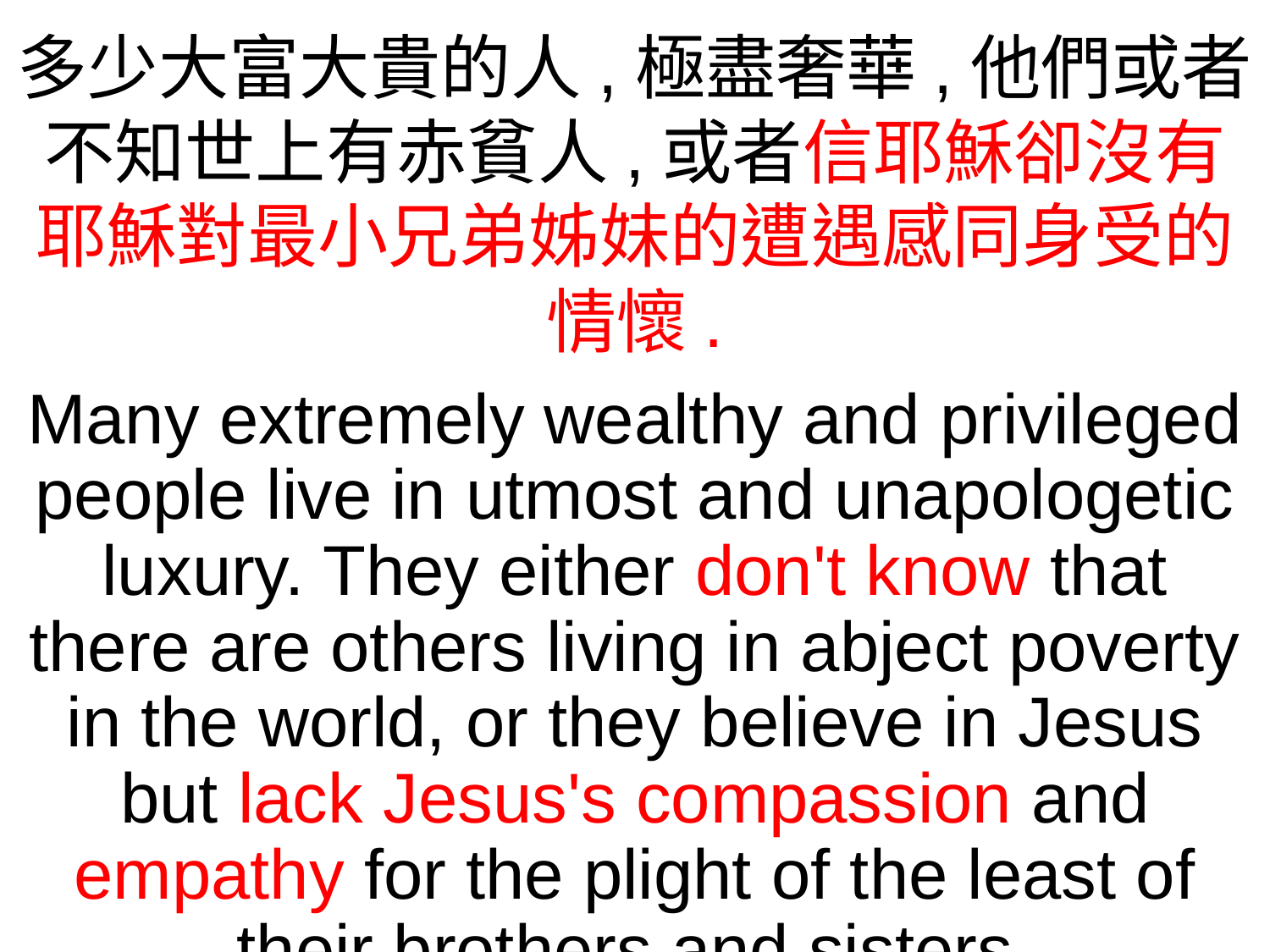

多少大富大貴的人,極盡奢華,他們或者不知世上有赤貧人,或者信耶穌卻沒有耶穌對最小兄弟姊妹的遭遇感同身受的情懷.
Many extremely wealthy and privileged people live in utmost and unapologetic luxury. They either don't know that there are others living in abject poverty in the world, or they believe in Jesus but lack Jesus's compassion and empathy for the plight of the least of their brothers and sisters.